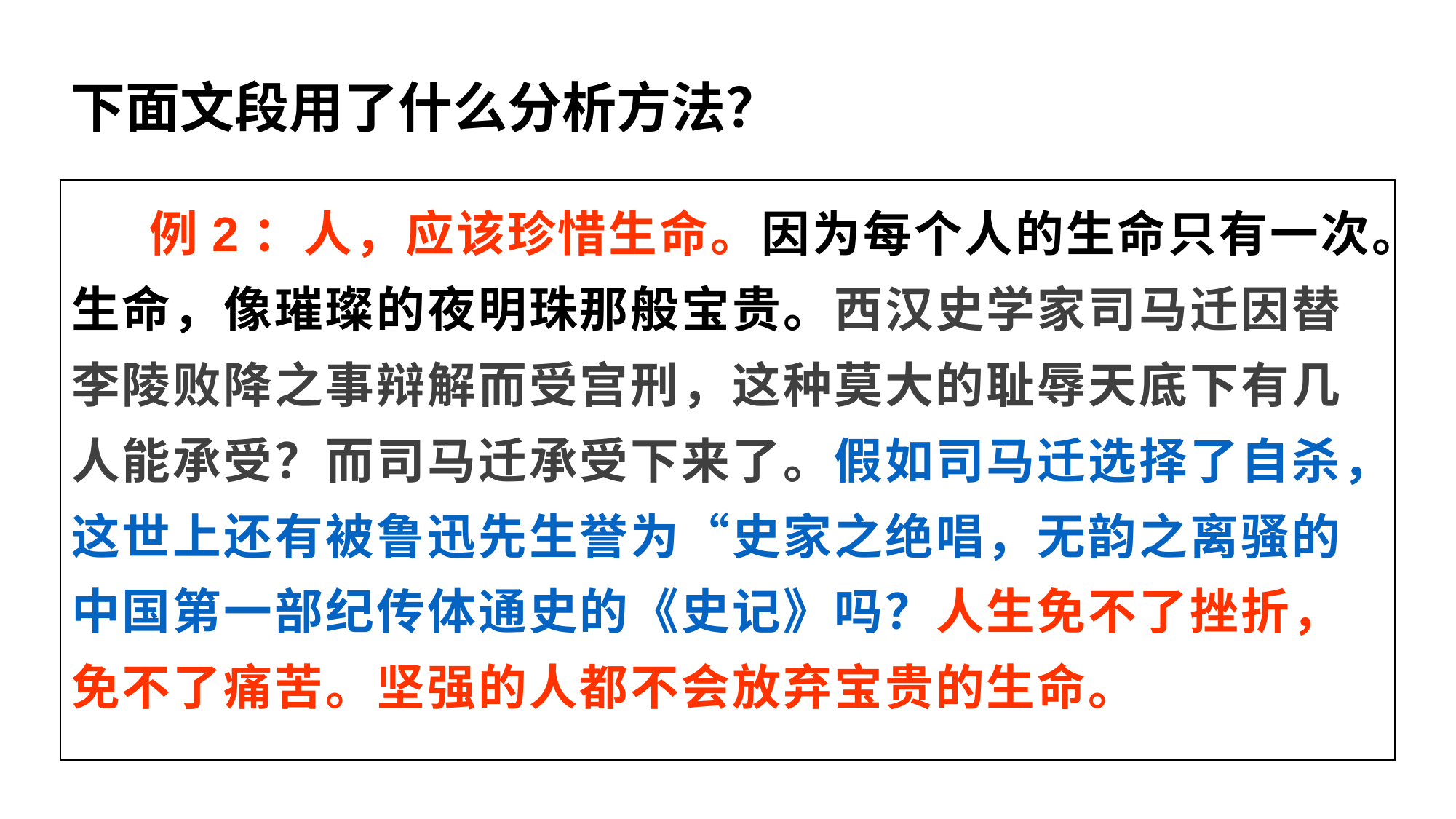

下面文段用了什么分析方法？
     例2：人，应该珍惜生命。因为每个人的生命只有一次。生命，像璀璨的夜明珠那般宝贵。西汉史学家司马迁因替李陵败降之事辩解而受宫刑，这种莫大的耻辱天底下有几人能承受？而司马迁承受下来了。假如司马迁选择了自杀，这世上还有被鲁迅先生誉为“史家之绝唱，无韵之离骚的中国第一部纪传体通史的《史记》吗？人生免不了挫折，免不了痛苦。坚强的人都不会放弃宝贵的生命。